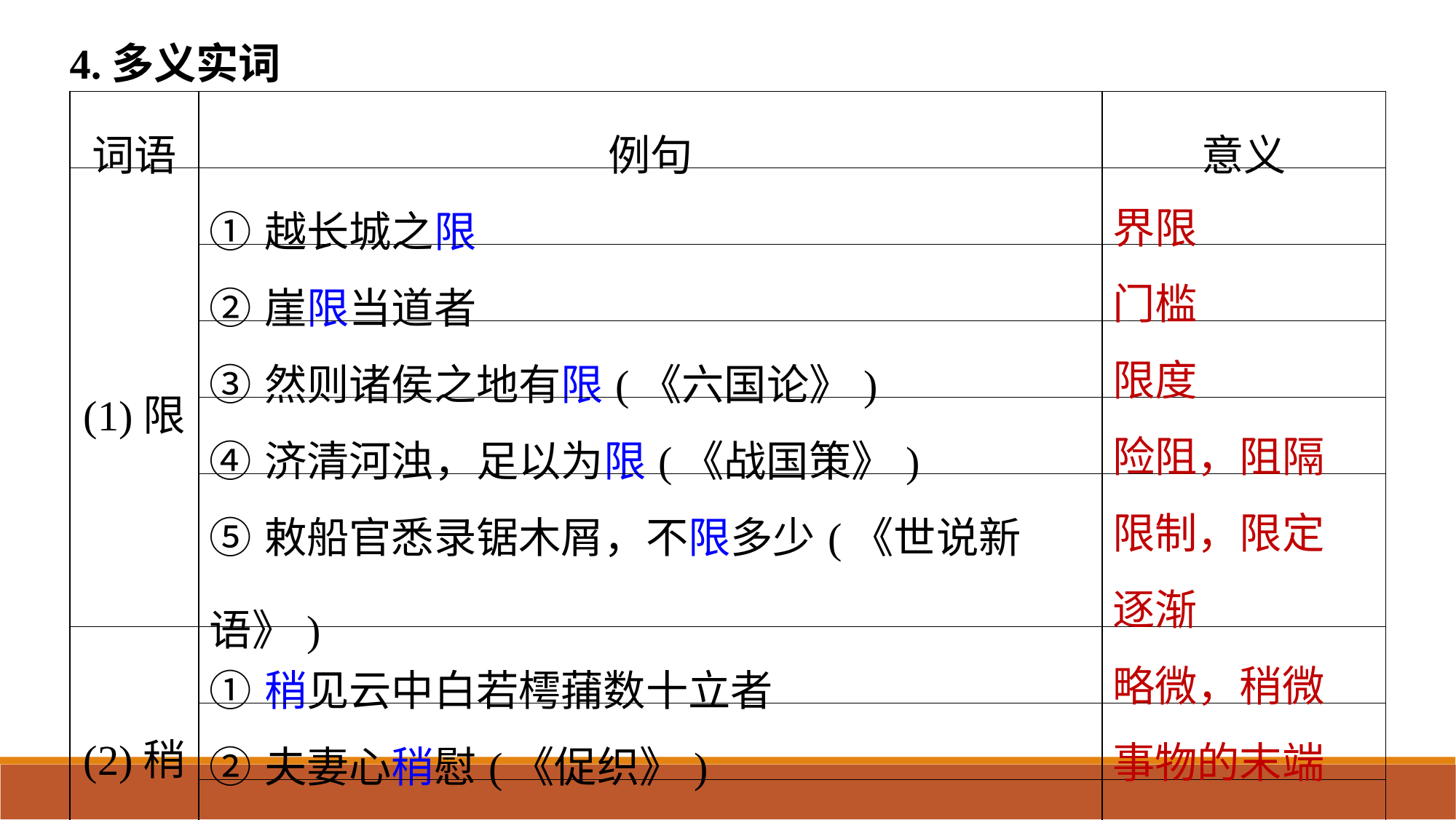

4.多义实词
| 词语 | 例句 | 意义 |
| --- | --- | --- |
| (1)限 | ①越长城之限 |  |
|  | ②崖限当道者 |  |
|  | ③然则诸侯之地有限(《六国论》) |  |
|  | ④济清河浊，足以为限(《战国策》) |  |
|  | ⑤敕船官悉录锯木屑，不限多少(《世说新语》) |  |
| (2)稍 | ①稍见云中白若樗蒱数十立者 |  |
|  | ②夫妻心稍慰(《促织》) |  |
|  | ③月上柳稍头(欧阳修《生查子》) |  |
界限
门槛
限度
险阻，阻隔
限制，限定
逐渐
略微，稍微
事物的末端